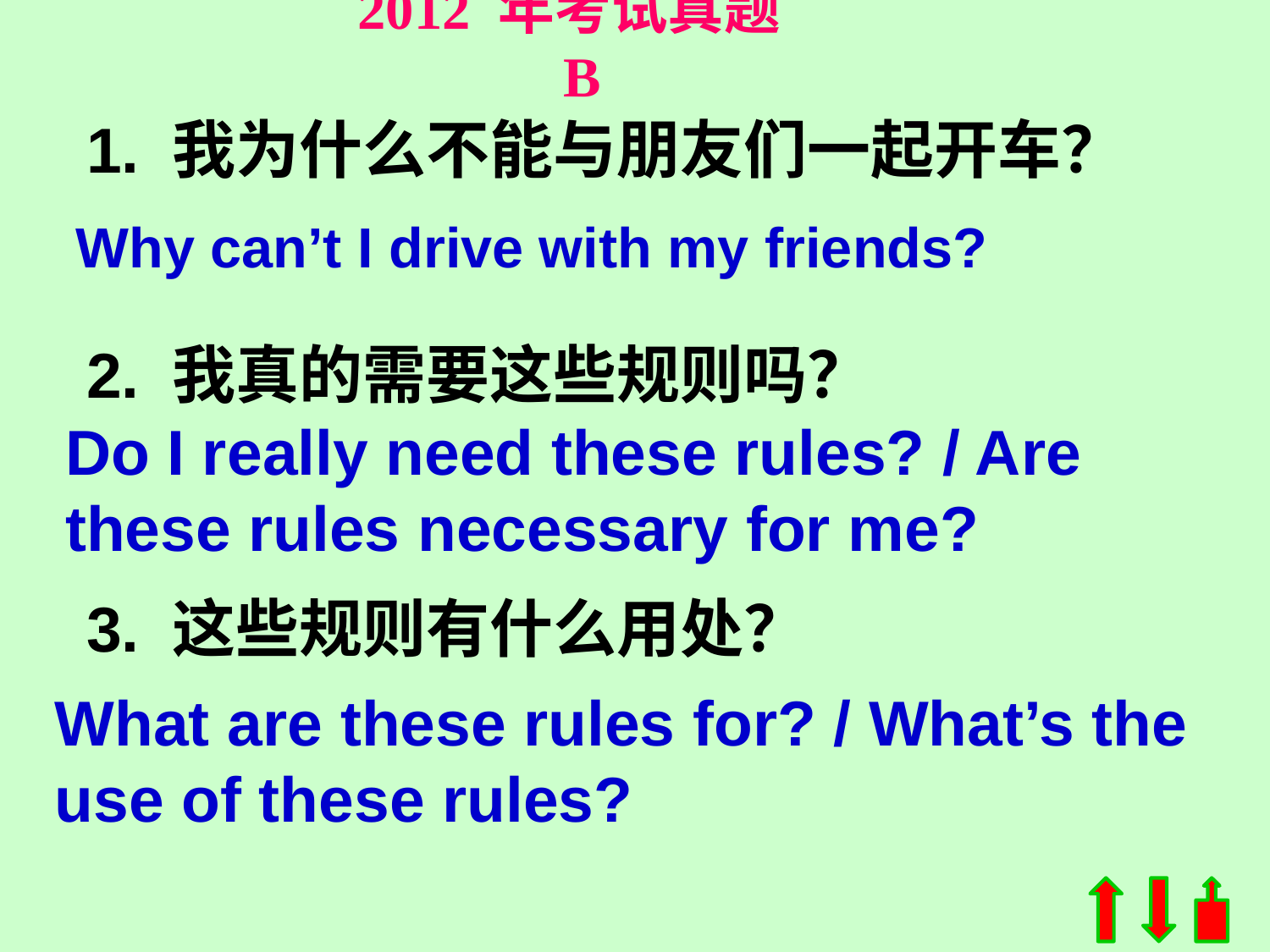

2012 年考试真题   B
1. 我为什么不能与朋友们一起开车？
Why can’t I drive with my friends?
2. 我真的需要这些规则吗？
Do I really need these rules? / Are these rules necessary for me?
3. 这些规则有什么用处？
What are these rules for? / What’s the use of these rules?